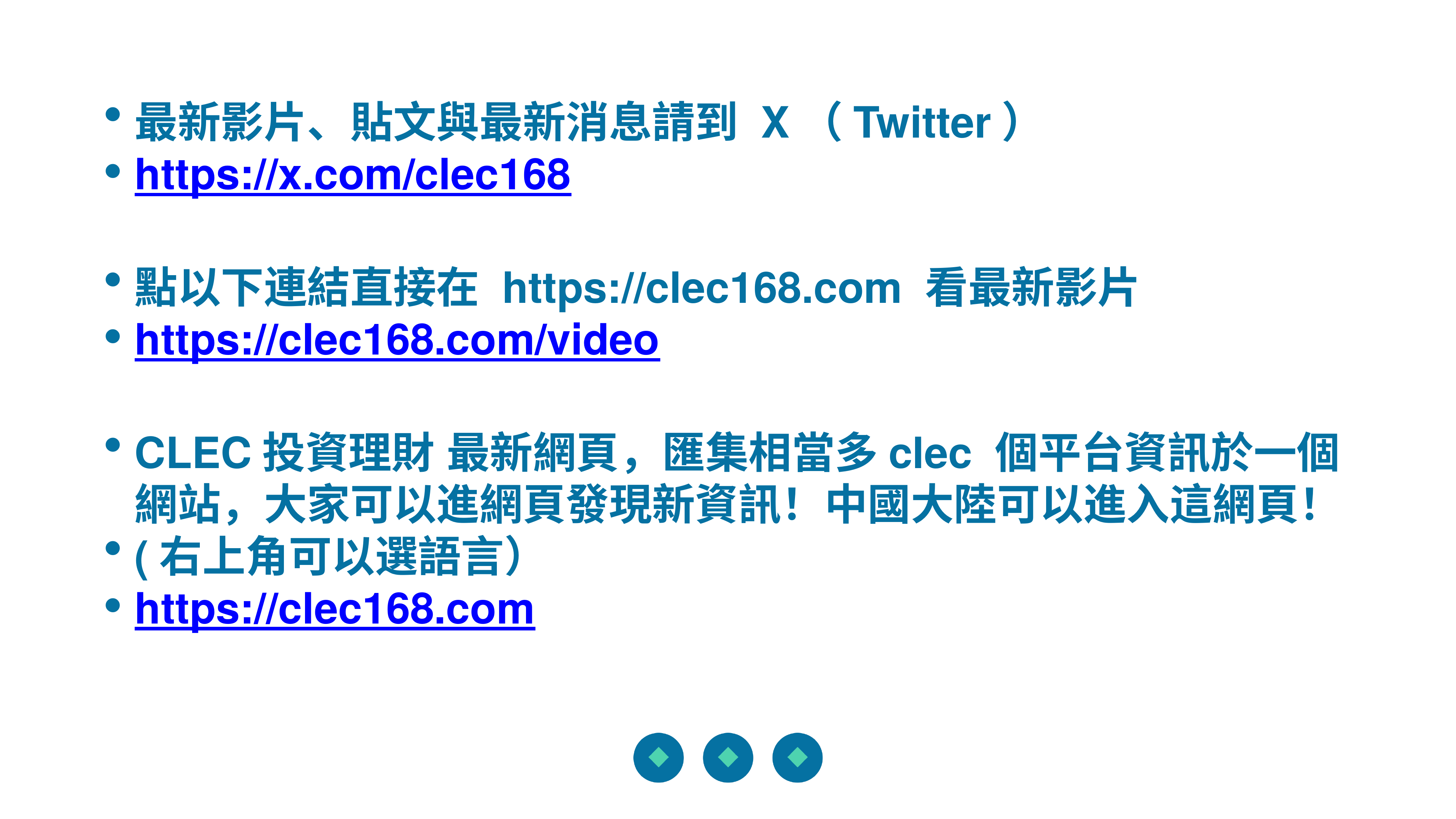

最新影片、貼文與最新消息請到 X（Twitter）
https://x.com/clec168

點以下連結直接在 https://clec168.com 看最新影片
https://clec168.com/video

CLEC投資理財 最新網頁，匯集相當多clec 個平台資訊於一個網站，大家可以進網頁發現新資訊！中國大陸可以進入這網頁！
(右上角可以選語言）
https://clec168.com